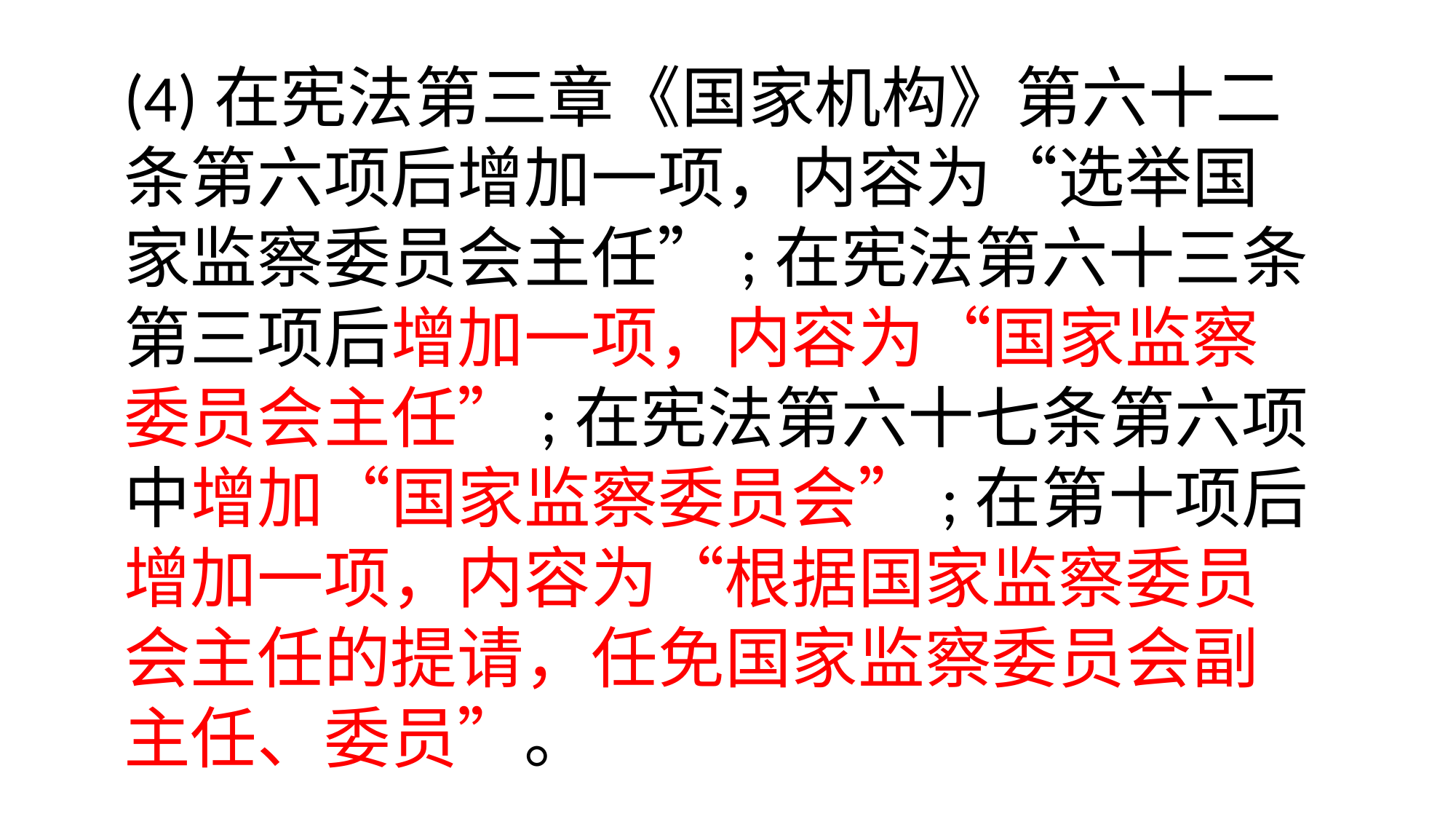

(4)在宪法第三章《国家机构》第六十二条第六项后增加一项，内容为“选举国家监察委员会主任”;在宪法第六十三条第三项后增加一项，内容为“国家监察委员会主任”;在宪法第六十七条第六项中增加“国家监察委员会”;在第十项后增加一项，内容为“根据国家监察委员会主任的提请，任免国家监察委员会副主任、委员”。